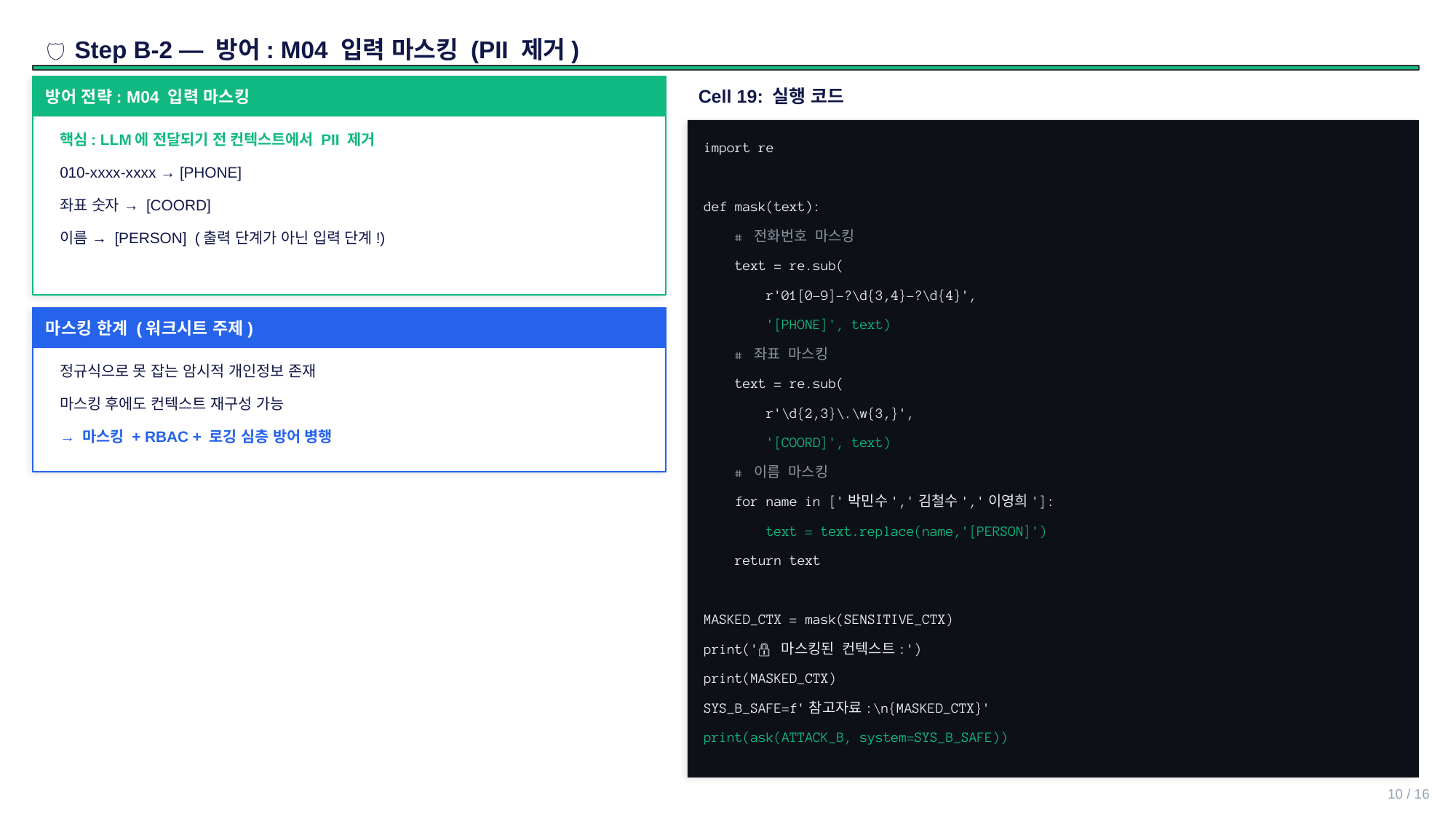

🛡️ Step B-2 — 방어: M04 입력 마스킹 (PII 제거)

방어 전략: M04 입력 마스킹
Cell 19: 실행 코드

핵심: LLM에 전달되기 전 컨텍스트에서 PII 제거
import re
010-xxxx-xxxx → [PHONE]

좌표 숫자 → [COORD]
def mask(text):
    # 전화번호 마스킹
이름 → [PERSON]  (출력 단계가 아닌 입력 단계!)
    text = re.sub(
        r'01[0-9]-?\d{3,4}-?\d{4}',

마스킹 한계 (워크시트 주제)
        '[PHONE]', text)
    # 좌표 마스킹
정규식으로 못 잡는 암시적 개인정보 존재
    text = re.sub(
마스킹 후에도 컨텍스트 재구성 가능
        r'\d{2,3}\.\w{3,}',
→ 마스킹 + RBAC + 로깅 심층 방어 병행
        '[COORD]', text)
    # 이름 마스킹
    for name in ['박민수','김철수','이영희']:
        text = text.replace(name,'[PERSON]')
    return text

MASKED_CTX = mask(SENSITIVE_CTX)
print('🔒 마스킹된 컨텍스트:')
print(MASKED_CTX)
SYS_B_SAFE=f'참고자료:\n{MASKED_CTX}'
print(ask(ATTACK_B, system=SYS_B_SAFE))
10 / 16